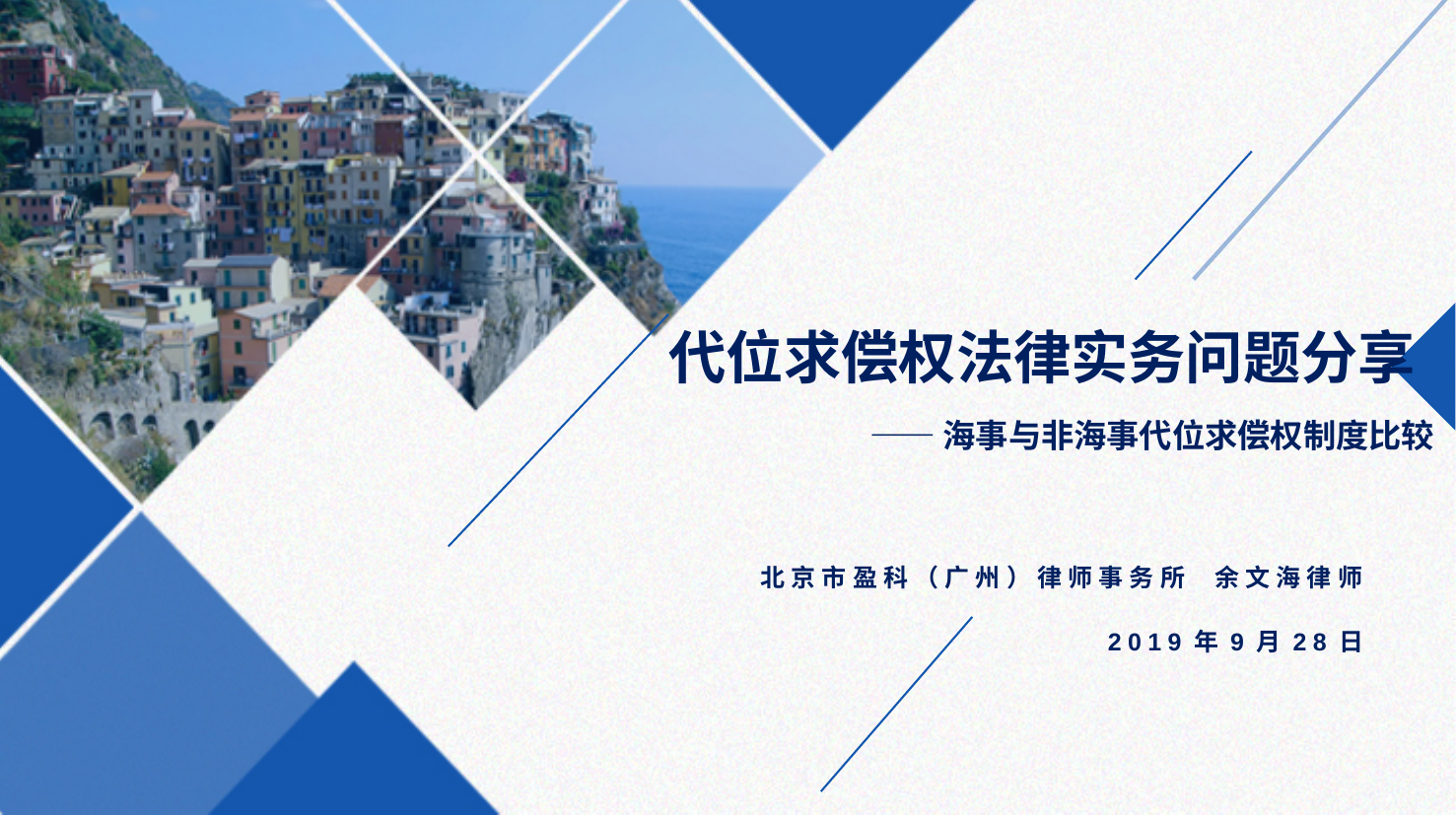

代位求偿权法律实务问题分享
    ——海事与非海事代位求偿权制度比较

北京市盈科（广州）律师事务所  余文海律师

2019年9月28日